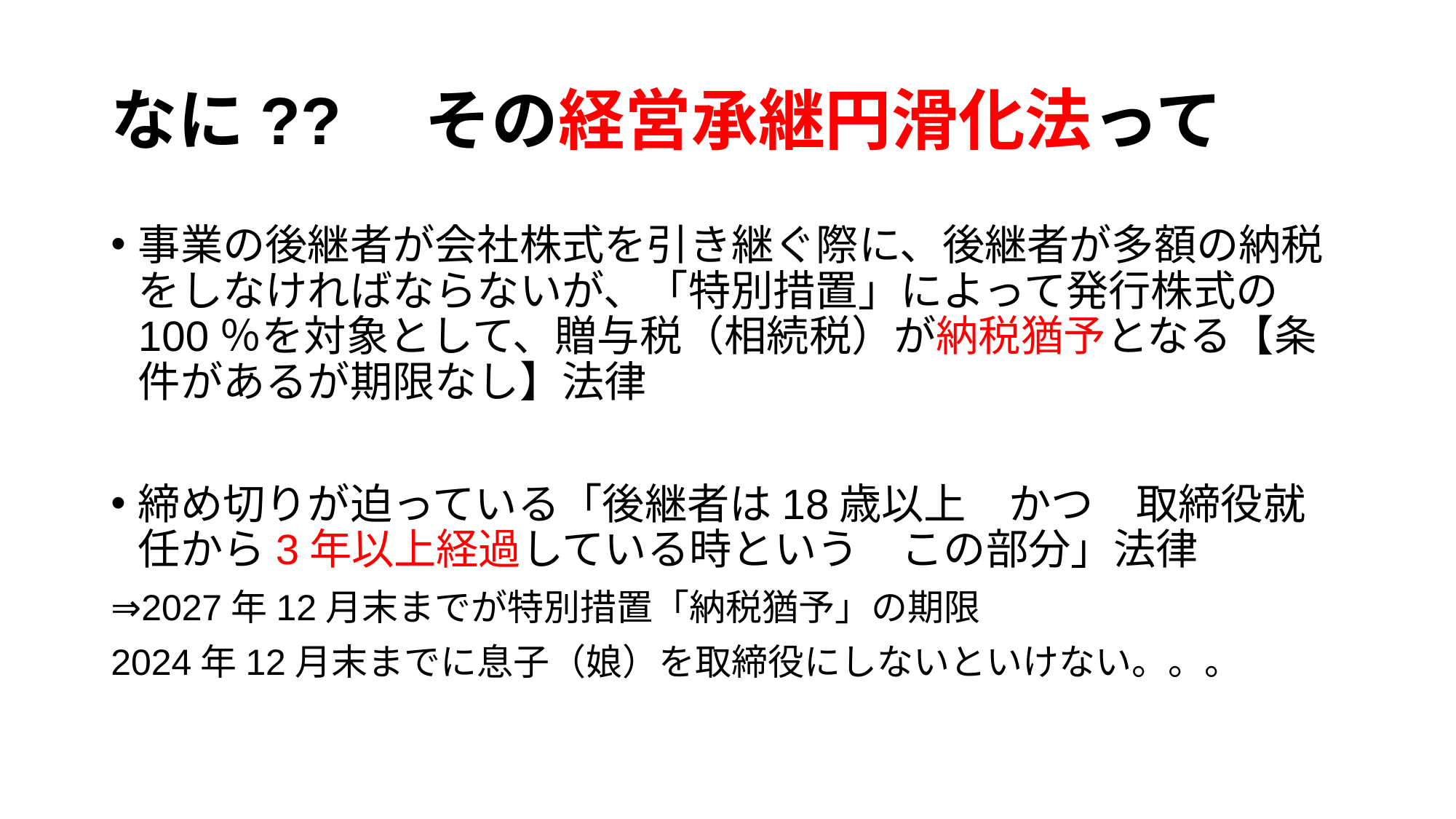

# なに??　その経営承継円滑化法って
事業の後継者が会社株式を引き継ぐ際に、後継者が多額の納税をしなければならないが、「特別措置」によって発行株式の100％を対象として、贈与税（相続税）が納税猶予となる【条件があるが期限なし】法律

締め切りが迫っている「後継者は18歳以上　かつ　取締役就任から3年以上経過している時という　この部分」法律
⇒2027年12月末までが特別措置「納税猶予」の期限
2024年12月末までに息子（娘）を取締役にしないといけない。。。